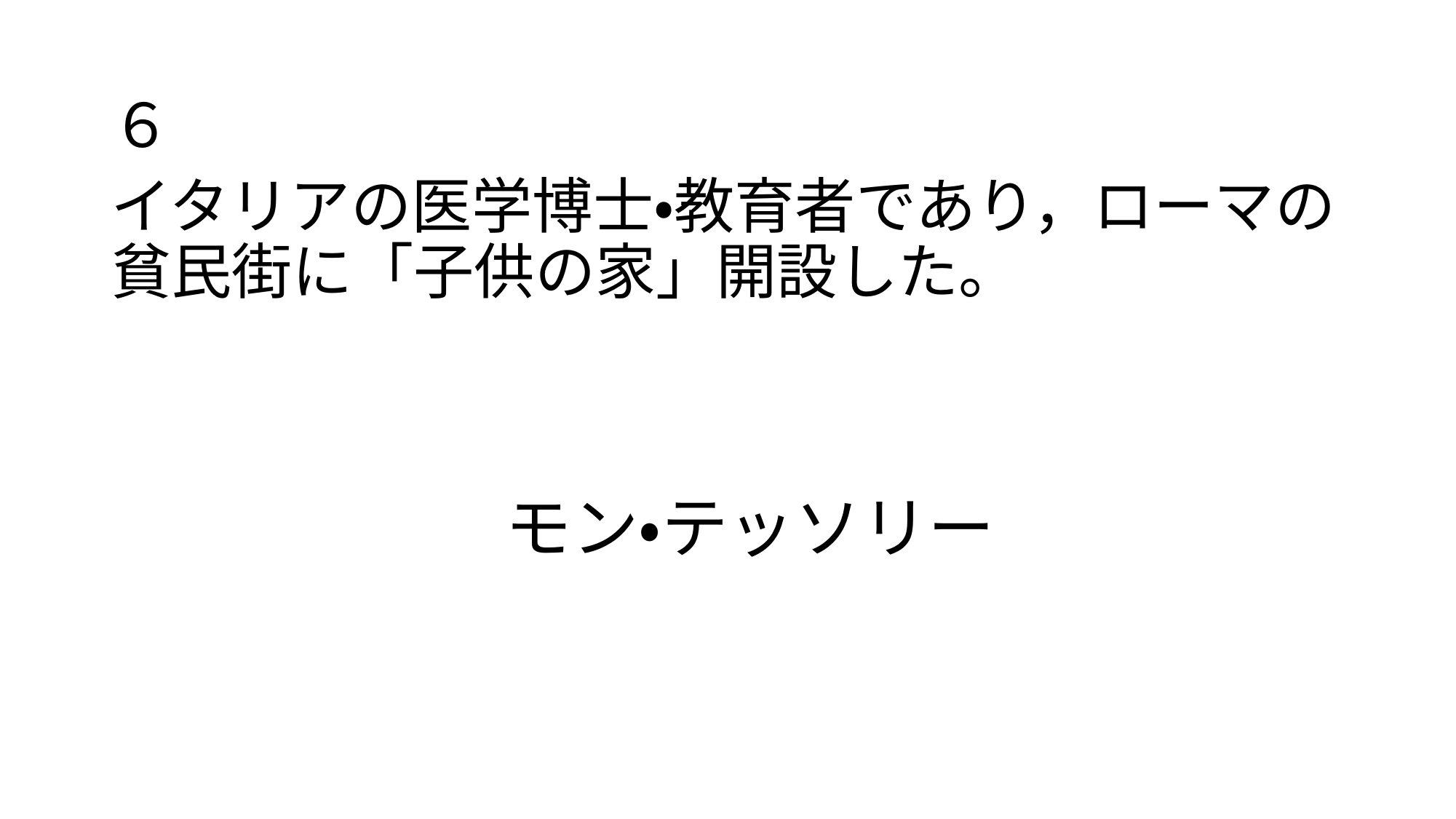

６
イタリアの医学博士・教育者であり，ローマの貧民街に「子供の家」開設した。
# モン・テッソリー